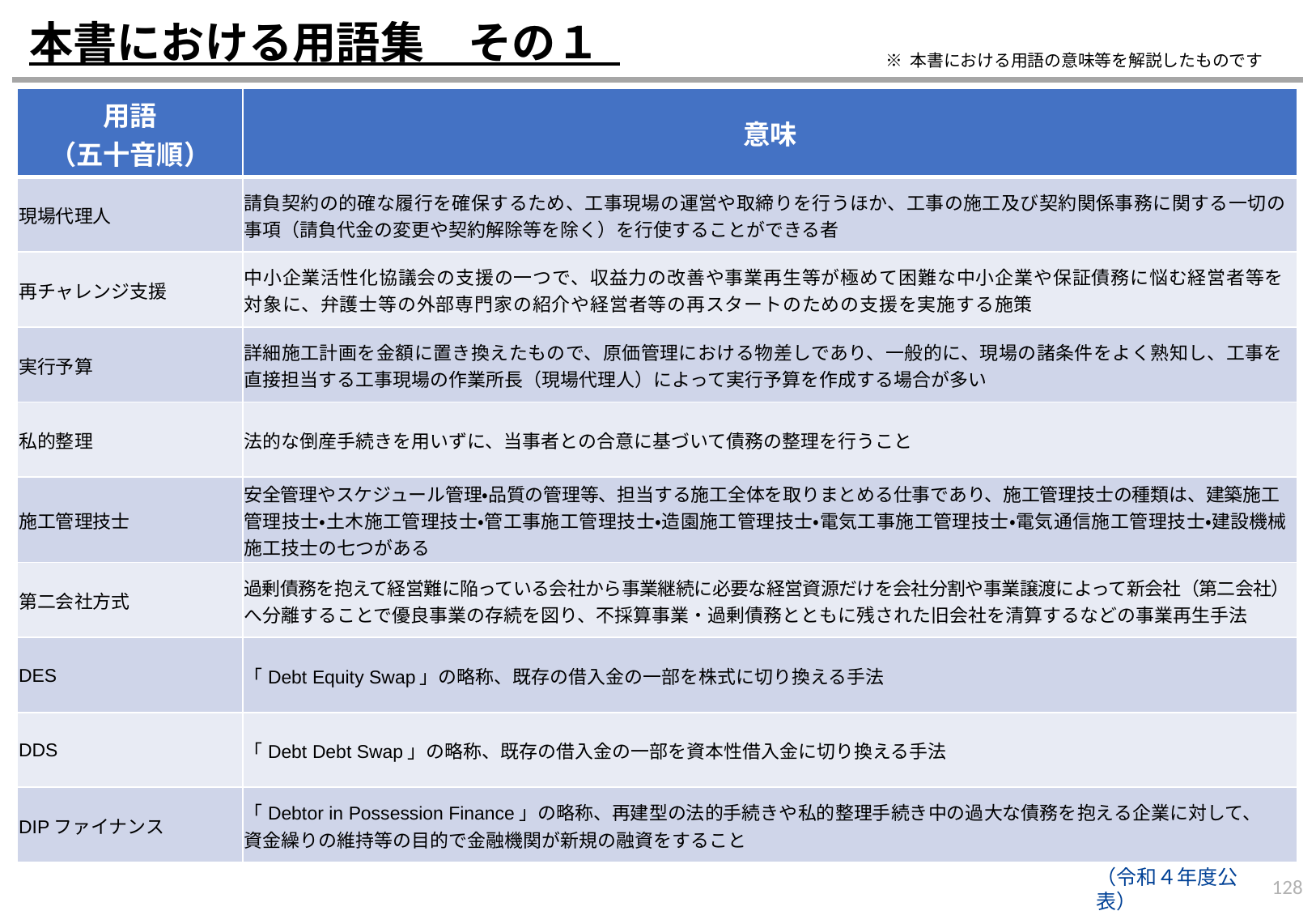

本書における用語集　その１
※ 本書における用語の意味等を解説したものです
| 用語 （五十音順） | 意味 |
| --- | --- |
| 現場代理人 | 請負契約の的確な履行を確保するため、工事現場の運営や取締りを行うほか、工事の施工及び契約関係事務に関する一切の事項（請負代金の変更や契約解除等を除く）を行使することができる者 |
| 再チャレンジ支援 | 中小企業活性化協議会の支援の一つで、収益力の改善や事業再生等が極めて困難な中小企業や保証債務に悩む経営者等を対象に、弁護士等の外部専門家の紹介や経営者等の再スタートのための支援を実施する施策 |
| 実行予算 | 詳細施工計画を金額に置き換えたもので、原価管理における物差しであり、一般的に、現場の諸条件をよく熟知し、工事を直接担当する工事現場の作業所長（現場代理人）によって実行予算を作成する場合が多い |
| 私的整理 | 法的な倒産手続きを用いずに、当事者との合意に基づいて債務の整理を行うこと |
| 施工管理技士 | 安全管理やスケジュール管理・品質の管理等、担当する施工全体を取りまとめる仕事であり、施工管理技士の種類は、建築施工管理技士・土木施工管理技士・管工事施工管理技士・造園施工管理技士・電気工事施工管理技士・電気通信施工管理技士・建設機械施工技士の七つがある |
| 第二会社方式 | 過剰債務を抱えて経営難に陥っている会社から事業継続に必要な経営資源だけを会社分割や事業譲渡によって新会社（第二会社）へ分離することで優良事業の存続を図り、不採算事業・過剰債務とともに残された旧会社を清算するなどの事業再生手法 |
| DES | 「Debt Equity Swap」の略称、既存の借入金の一部を株式に切り換える手法 |
| DDS | 「Debt Debt Swap」の略称、既存の借入金の一部を資本性借入金に切り換える手法 |
| DIPファイナンス | 「Debtor in Possession Finance」の略称、再建型の法的手続きや私的整理手続き中の過大な債務を抱える企業に対して、　資金繰りの維持等の目的で金融機関が新規の融資をすること |
（令和４年度公表）
128